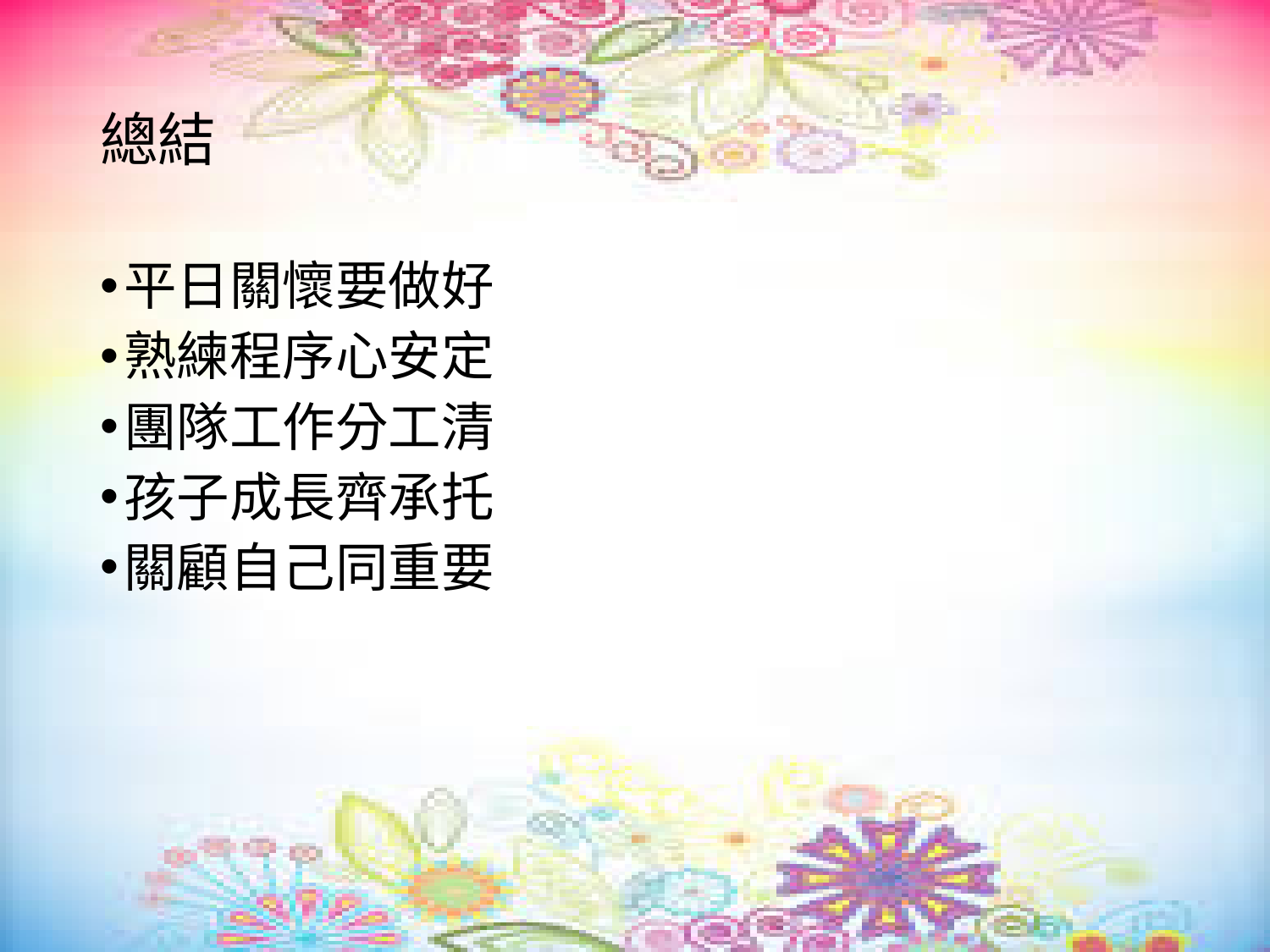

# 總結
平日關懷要做好
熟練程序心安定
團隊工作分工清
孩子成長齊承托
關顧自己同重要